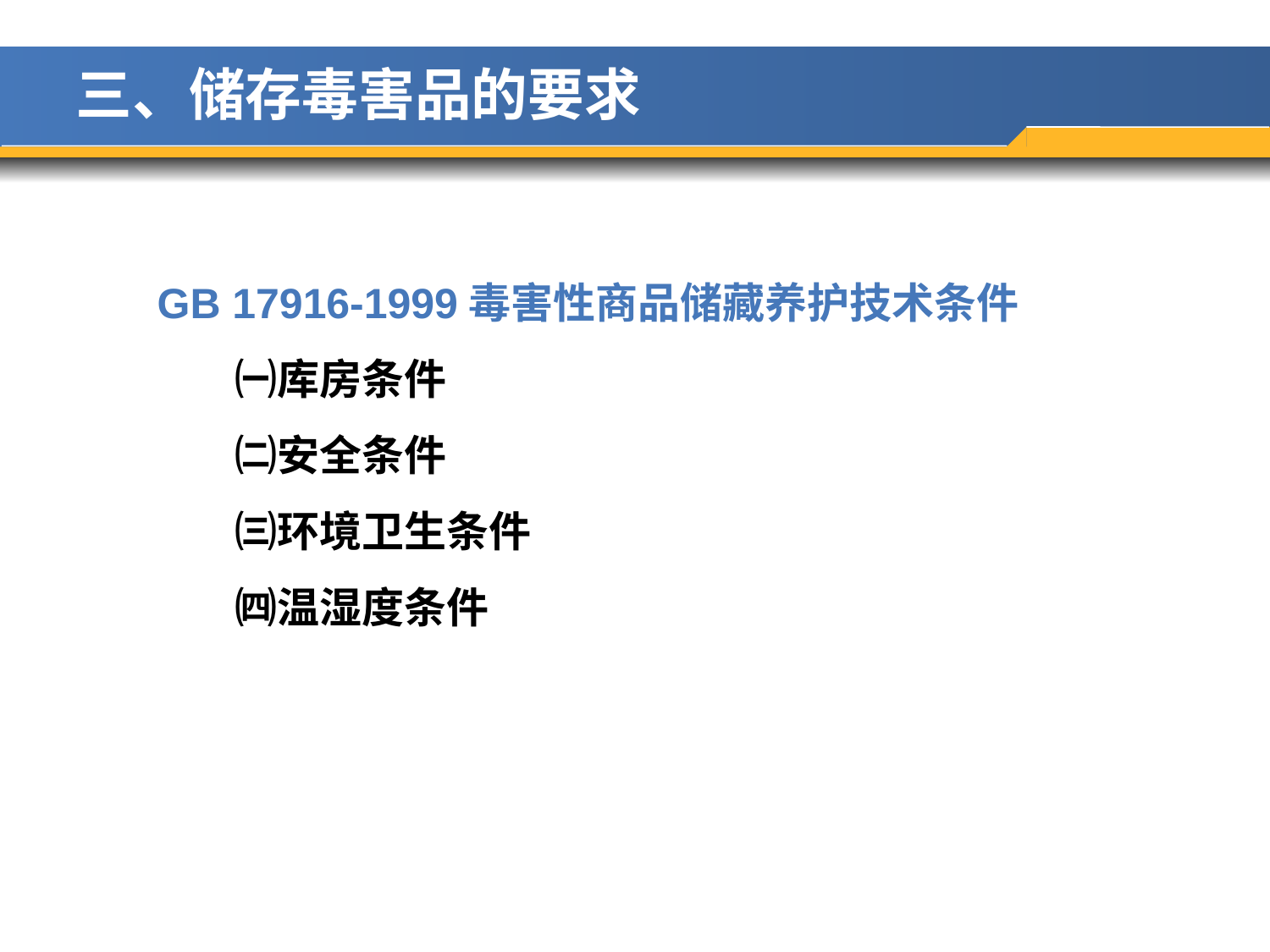

三、储存毒害品的要求

GB 17916-1999毒害性商品储藏养护技术条件
㈠库房条件
㈡安全条件
㈢环境卫生条件
㈣温湿度条件